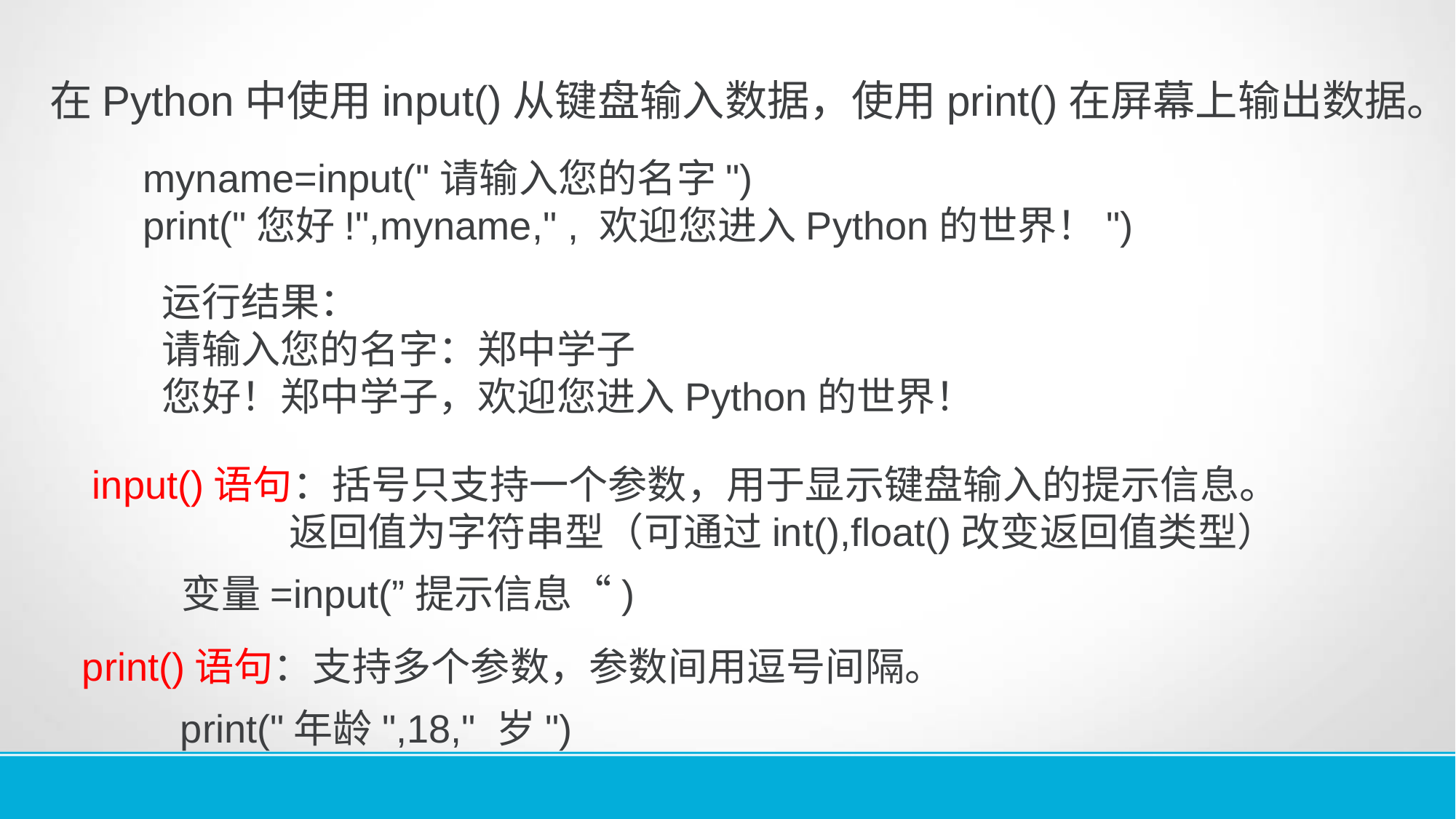

在Python中使用input()从键盘输入数据，使用print()在屏幕上输出数据。
myname=input("请输入您的名字")
print("您好!",myname," , 欢迎您进入Python的世界！")
运行结果：
请输入您的名字：郑中学子
您好！郑中学子，欢迎您进入Python的世界！
input()语句：括号只支持一个参数，用于显示键盘输入的提示信息。
                     返回值为字符串型（可通过int(),float()改变返回值类型）

         变量=input(”提示信息“)
print()语句：支持多个参数，参数间用逗号间隔。

         print("年龄",18," 岁")